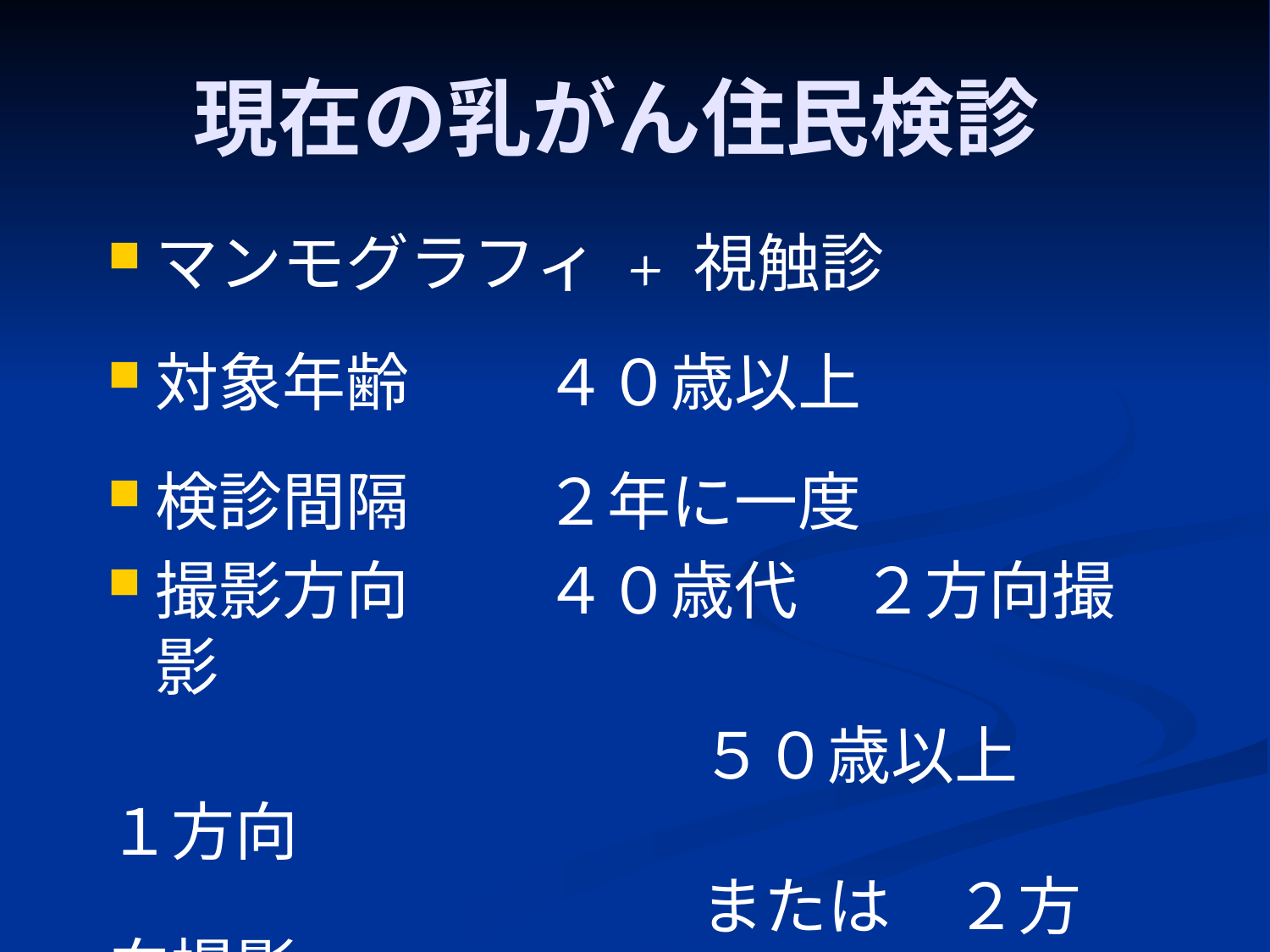

# 現在の乳がん住民検診
マンモグラフィ + 視触診
対象年齢　     ４０歳以上
検診間隔　     ２年に一度
撮影方向　     ４０歳代　２方向撮影
　　　　　　　　      ５０歳以上　１方向
　　　　　　　　      または　２方向撮影